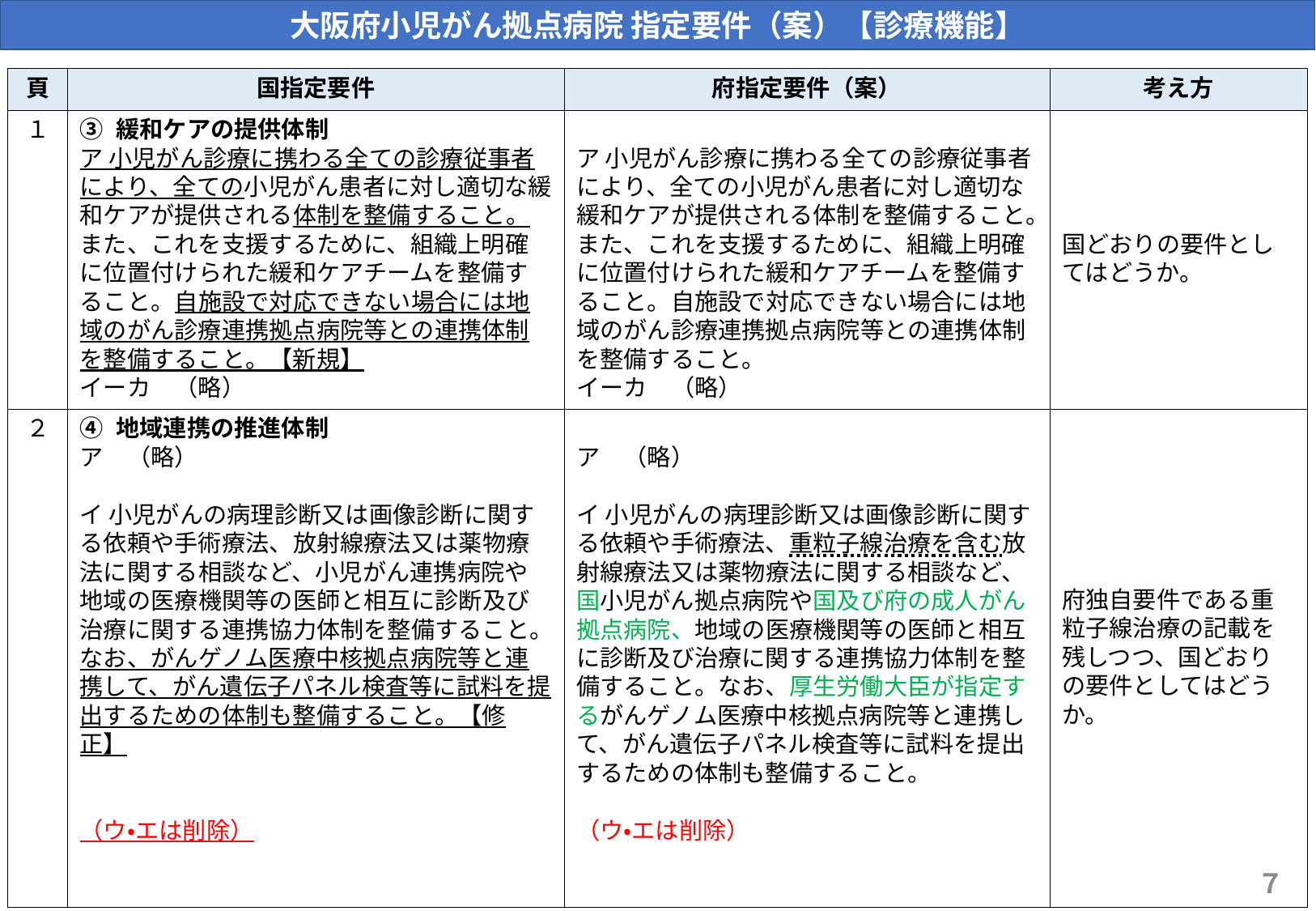

大阪府小児がん拠点病院 指定要件（案）【診療機能】
| 頁 | 国指定要件 | 府指定要件（案） | 考え方 |
| --- | --- | --- | --- |
| １ | ③ 緩和ケアの提供体制 ア 小児がん診療に携わる全ての診療従事者により、全ての小児がん患者に対し適切な緩和ケアが提供される体制を整備すること。また、これを支援するために、組織上明確に位置付けられた緩和ケアチームを整備すること。自施設で対応できない場合には地域のがん診療連携拠点病院等との連携体制を整備すること。【新規】 イーカ　（略） | ア 小児がん診療に携わる全ての診療従事者により、全ての小児がん患者に対し適切な緩和ケアが提供される体制を整備すること。また、これを支援するために、組織上明確に位置付けられた緩和ケアチームを整備すること。自施設で対応できない場合には地域のがん診療連携拠点病院等との連携体制を整備すること。 イーカ　（略） | 国どおりの要件としてはどうか。 |
| ２ | ④ 地域連携の推進体制 ア　（略） イ 小児がんの病理診断又は画像診断に関する依頼や手術療法、放射線療法又は薬物療法に関する相談など、小児がん連携病院や地域の医療機関等の医師と相互に診断及び治療に関する連携協力体制を整備すること。なお、がんゲノム医療中核拠点病院等と連携して、がん遺伝子パネル検査等に試料を提出するための体制も整備すること。【修正】 （ウ・エは削除） | ア　（略） イ 小児がんの病理診断又は画像診断に関する依頼や手術療法、重粒子線治療を含む放射線療法又は薬物療法に関する相談など、国小児がん拠点病院や国及び府の成人がん拠点病院、地域の医療機関等の医師と相互に診断及び治療に関する連携協力体制を整備すること。なお、厚生労働大臣が指定するがんゲノム医療中核拠点病院等と連携して、がん遺伝子パネル検査等に試料を提出するための体制も整備すること。 （ウ・エは削除） | 府独自要件である重粒子線治療の記載を残しつつ、国どおりの要件としてはどうか。 |
７